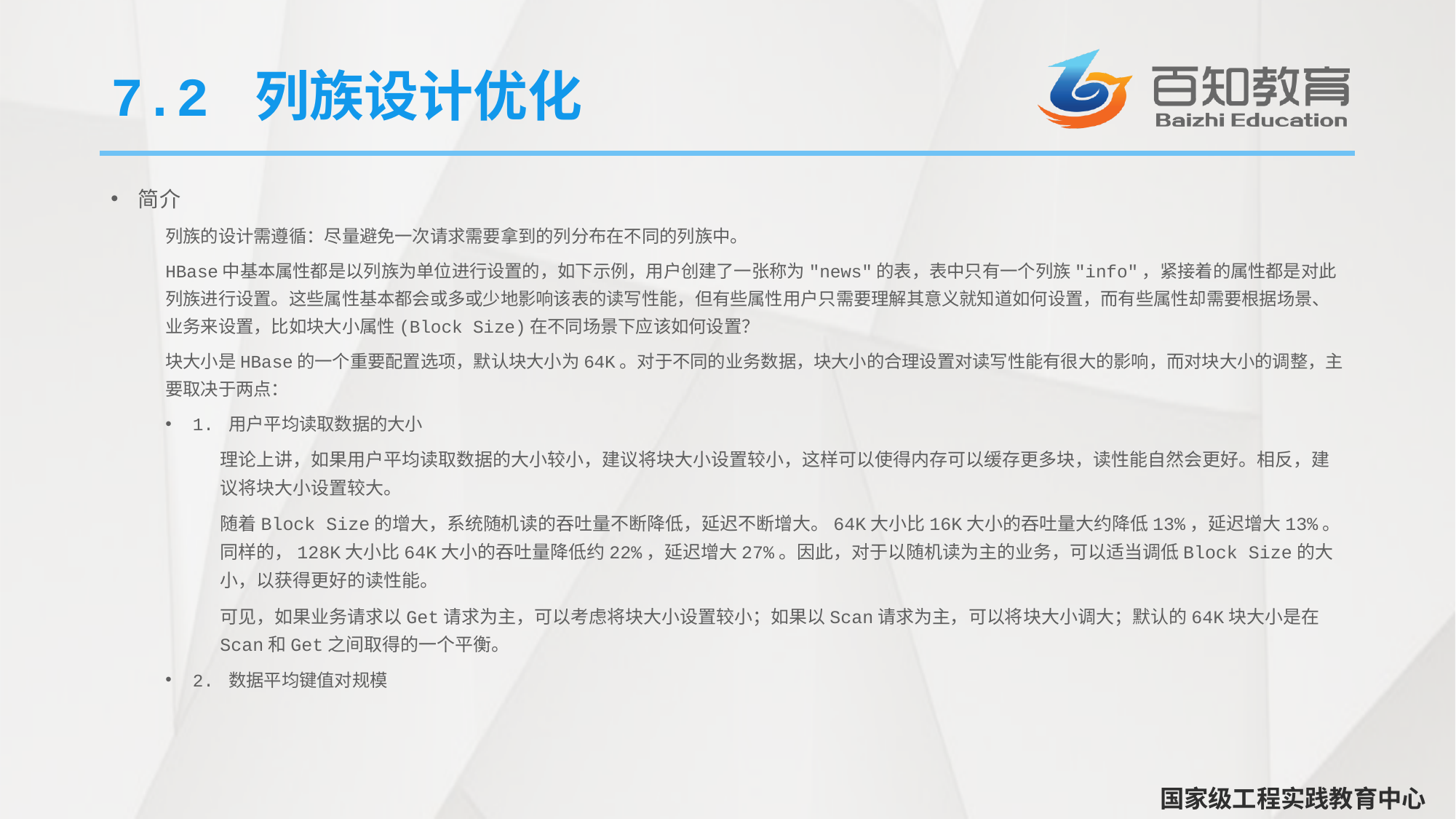

# 7.2 列族设计优化
简介
列族的设计需遵循：尽量避免一次请求需要拿到的列分布在不同的列族中。
HBase中基本属性都是以列族为单位进行设置的，如下示例，用户创建了一张称为"news"的表，表中只有一个列族"info"，紧接着的属性都是对此列族进行设置。这些属性基本都会或多或少地影响该表的读写性能，但有些属性用户只需要理解其意义就知道如何设置，而有些属性却需要根据场景、业务来设置，比如块大小属性(Block Size)在不同场景下应该如何设置？
块大小是HBase的一个重要配置选项，默认块大小为64K。对于不同的业务数据，块大小的合理设置对读写性能有很大的影响，而对块大小的调整，主要取决于两点：
1. 用户平均读取数据的大小
理论上讲，如果用户平均读取数据的大小较小，建议将块大小设置较小，这样可以使得内存可以缓存更多块，读性能自然会更好。相反，建议将块大小设置较大。
随着Block Size的增大，系统随机读的吞吐量不断降低，延迟不断增大。64K大小比16K大小的吞吐量大约降低13%，延迟增大13%。同样的，128K大小比64K大小的吞吐量降低约22%，延迟增大27%。因此，对于以随机读为主的业务，可以适当调低Block Size的大小，以获得更好的读性能。
可见，如果业务请求以Get请求为主，可以考虑将块大小设置较小；如果以Scan请求为主，可以将块大小调大；默认的64K块大小是在Scan和Get之间取得的一个平衡。
2. 数据平均键值对规模